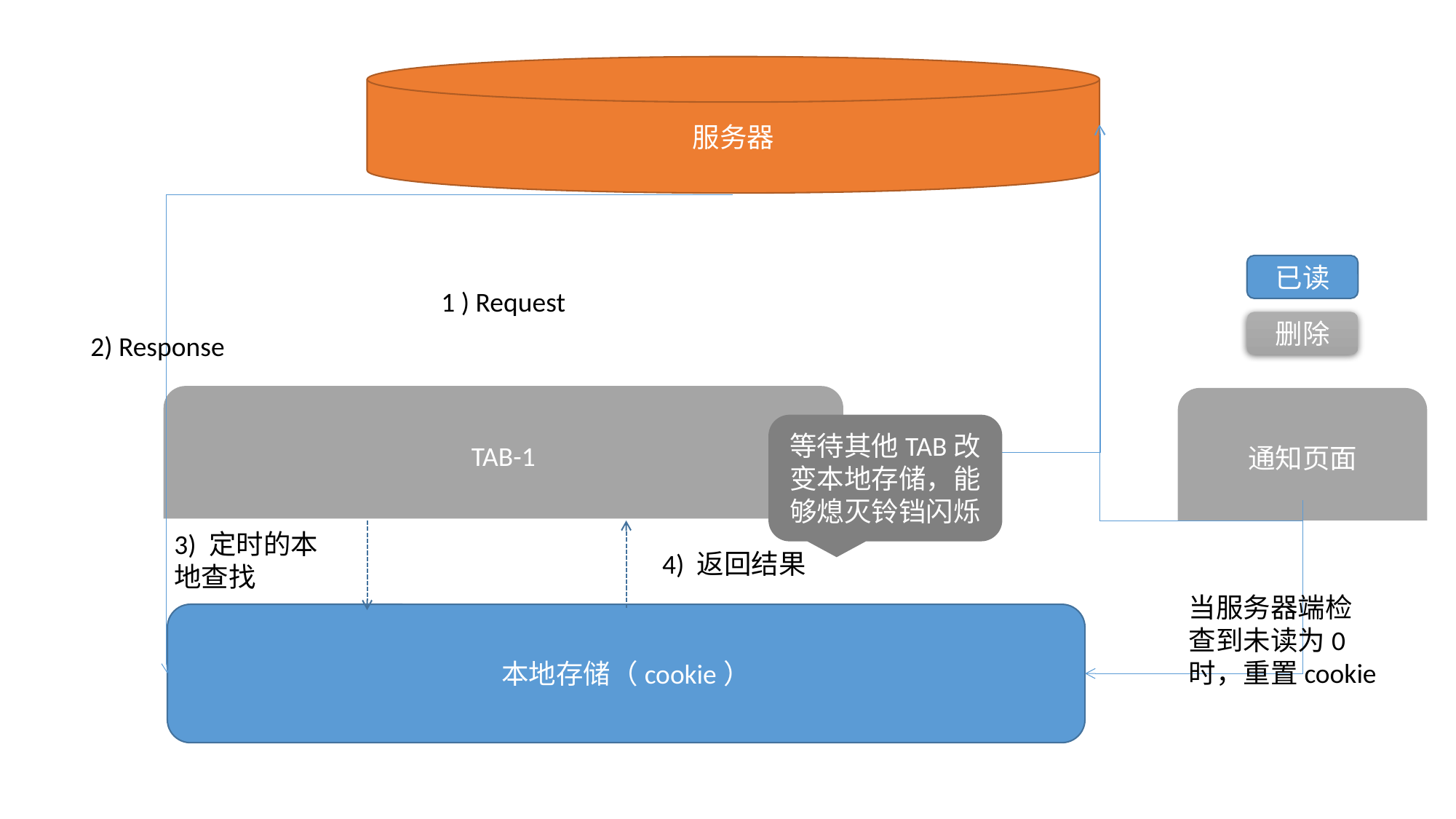

服务器
已读
1 ) Request
删除
2) Response
TAB-1
通知页面
等待其他TAB改变本地存储，能够熄灭铃铛闪烁
3) 定时的本地查找
4) 返回结果
当服务器端检查到未读为0时，重置cookie
本地存储（cookie）